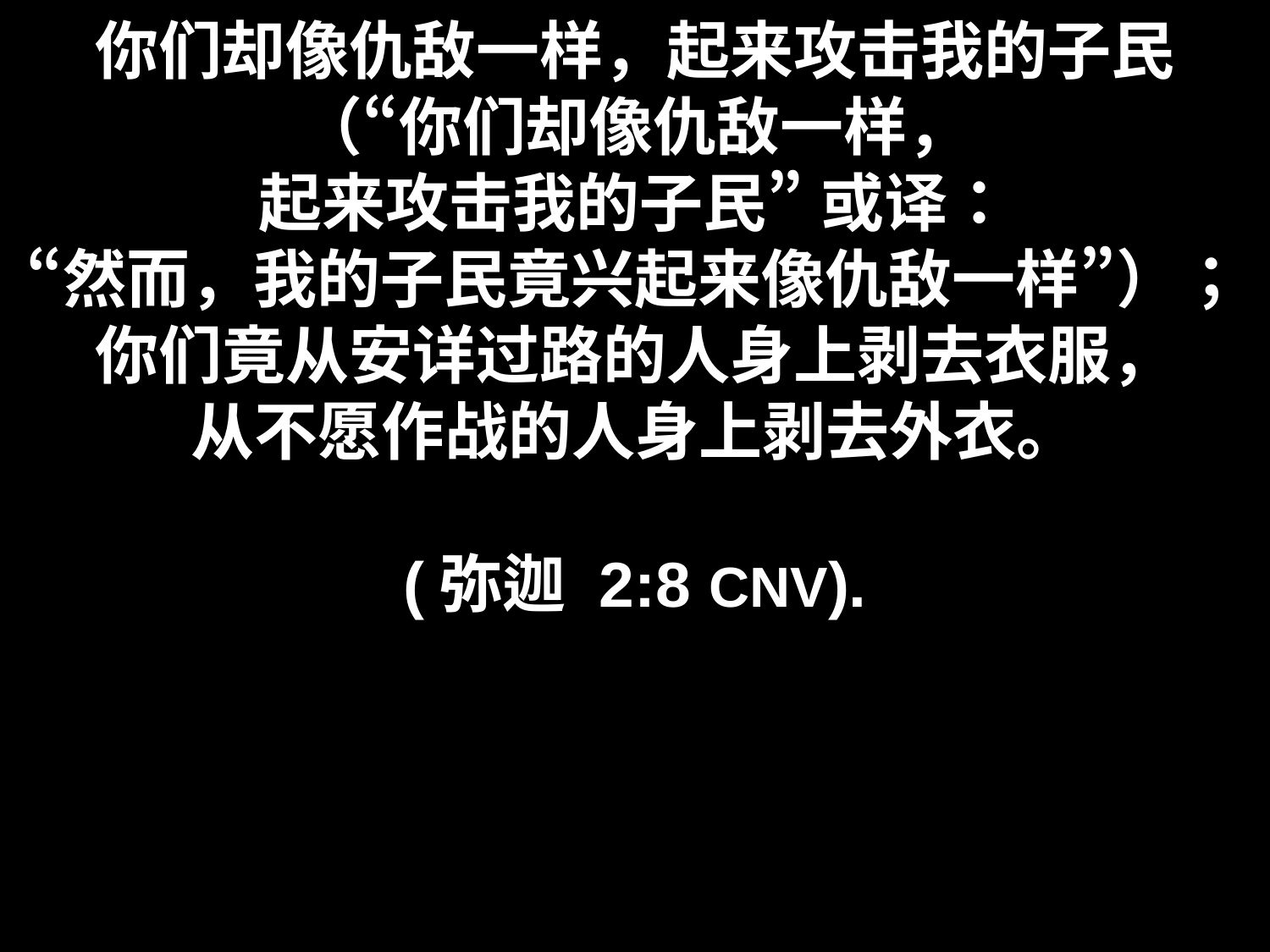

# 你们却像仇敌一样，起来攻击我的子民 （“你们却像仇敌一样， 起来攻击我的子民” 或译： “然而，我的子民竟兴起来像仇敌一样”）； 你们竟从安详过路的人身上剥去衣服， 从不愿作战的人身上剥去外衣。 (弥迦 2:8 CNV).